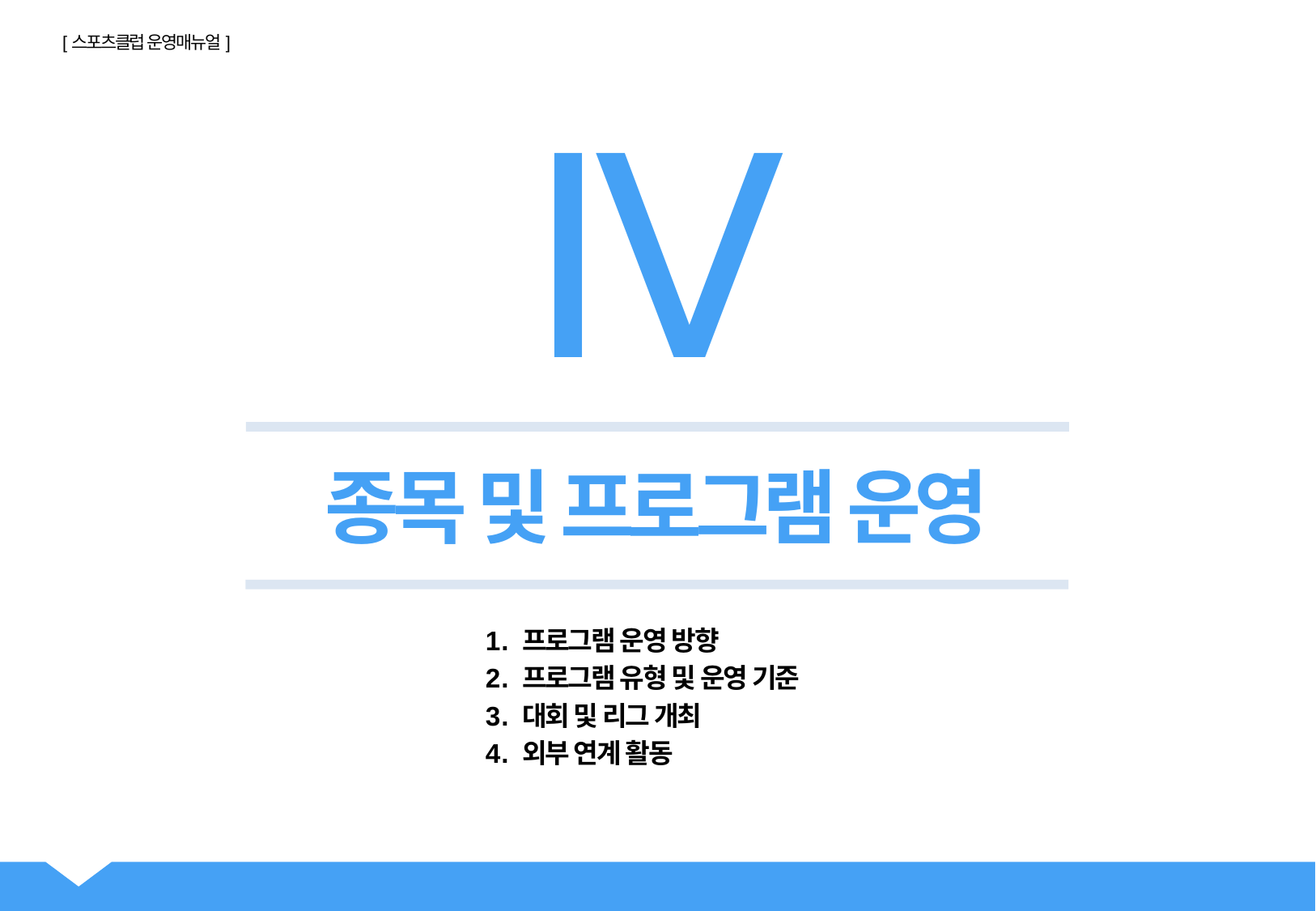

[스포츠클럽 운영매뉴얼]
Ⅳ

종목 및 프로그램 운영
프로그램 운영 방향
프로그램 유형 및 운영 기준
대회 및 리그 개최
외부 연계 활동